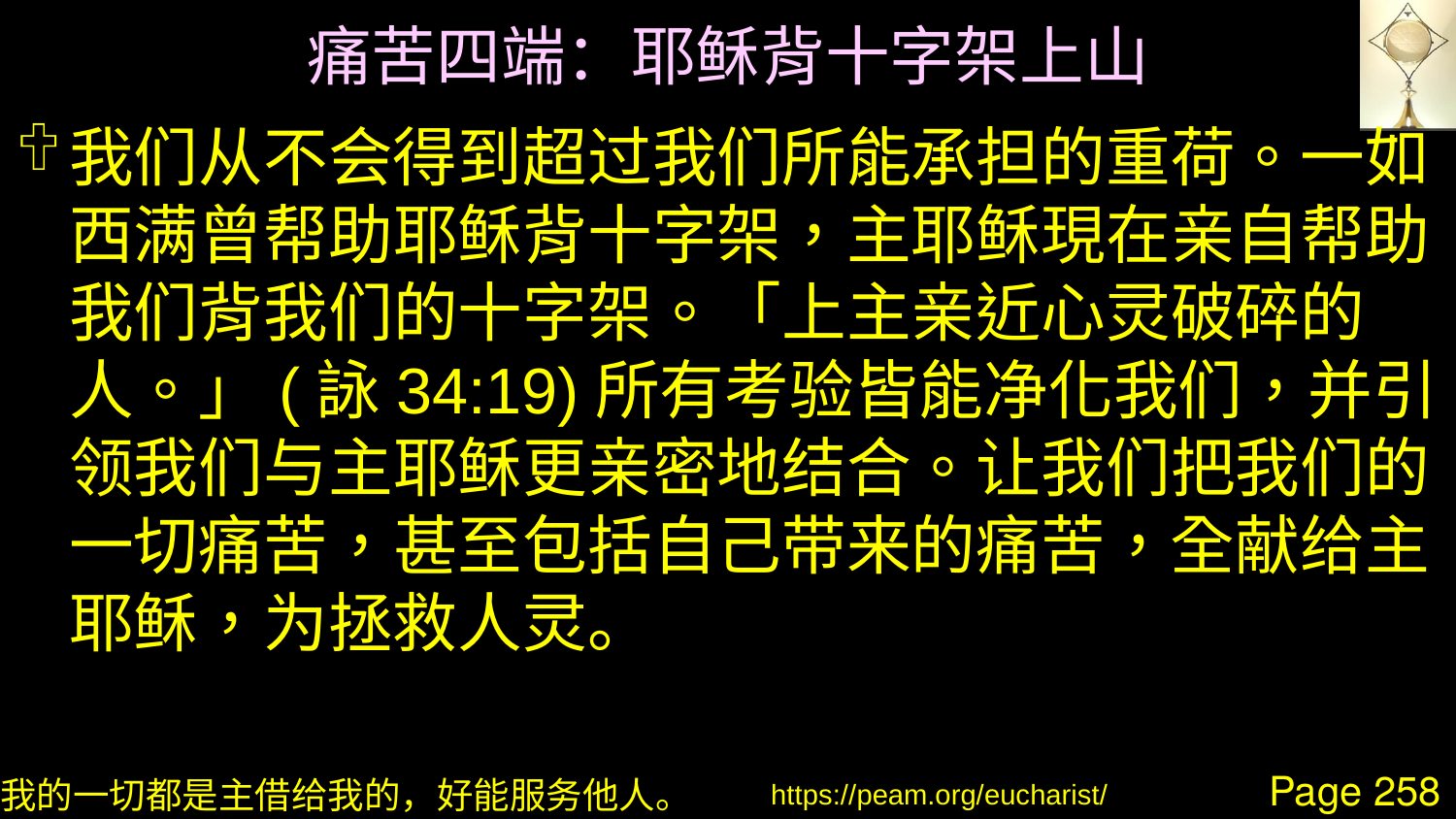

# 痛苦四端：耶稣背十字架上山
我们从不会得到超过我们所能承担的重荷。一如西满曾帮助耶稣背十字架，主耶稣現在亲自帮助我们背我们的十字架。「上主亲近心灵破碎的人。」(詠34:19)所有考验皆能净化我们，并引领我们与主耶稣更亲密地结合。让我们把我们的一切痛苦，甚至包括自己带来的痛苦，全献给主耶稣，为拯救人灵。